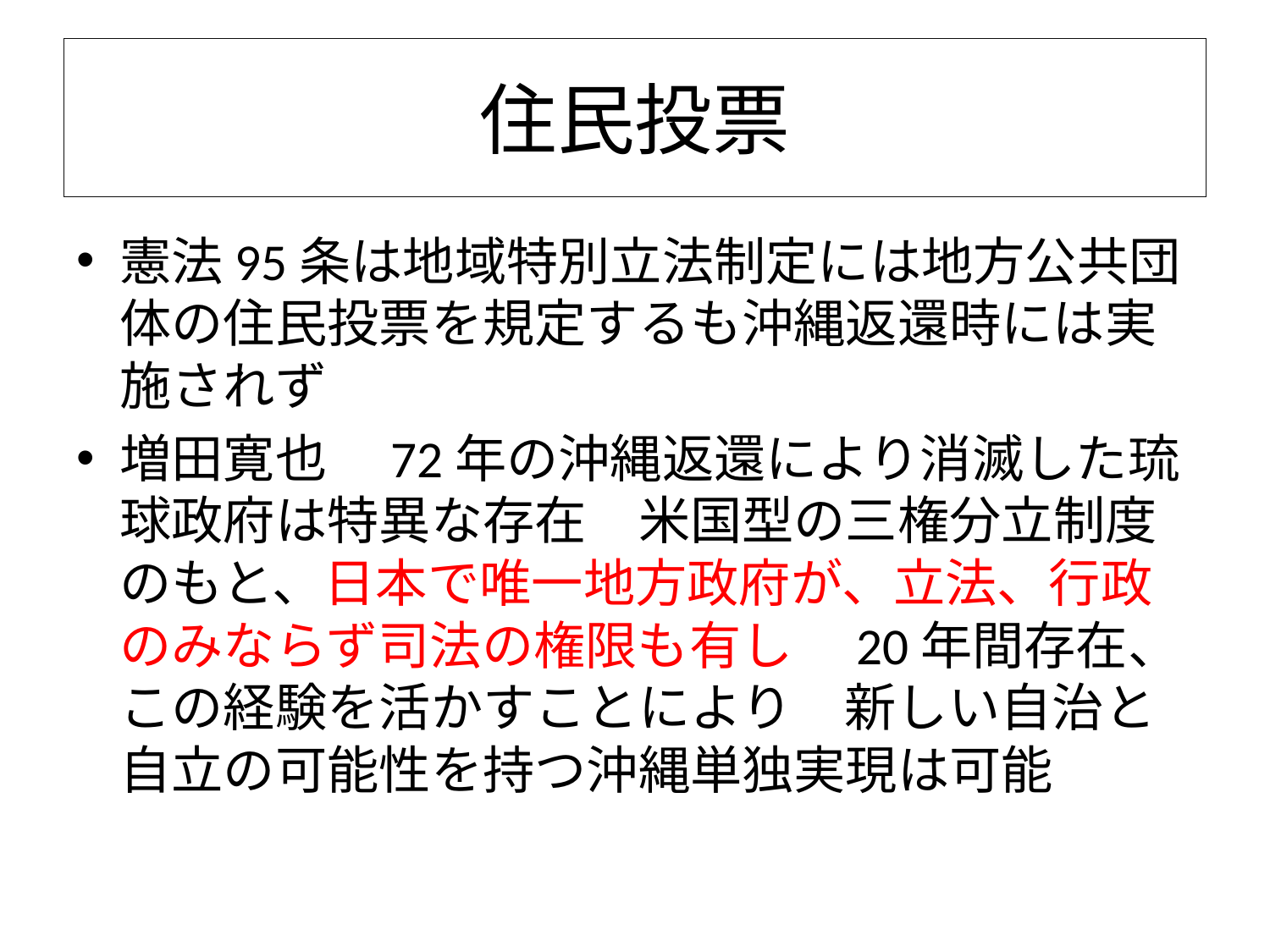

# 住民投票
憲法95条は地域特別立法制定には地方公共団体の住民投票を規定するも沖縄返還時には実施されず
増田寛也　72年の沖縄返還により消滅した琉球政府は特異な存在　米国型の三権分立制度のもと、日本で唯一地方政府が、立法、行政のみならず司法の権限も有し　20年間存在、この経験を活かすことにより　新しい自治と自立の可能性を持つ沖縄単独実現は可能